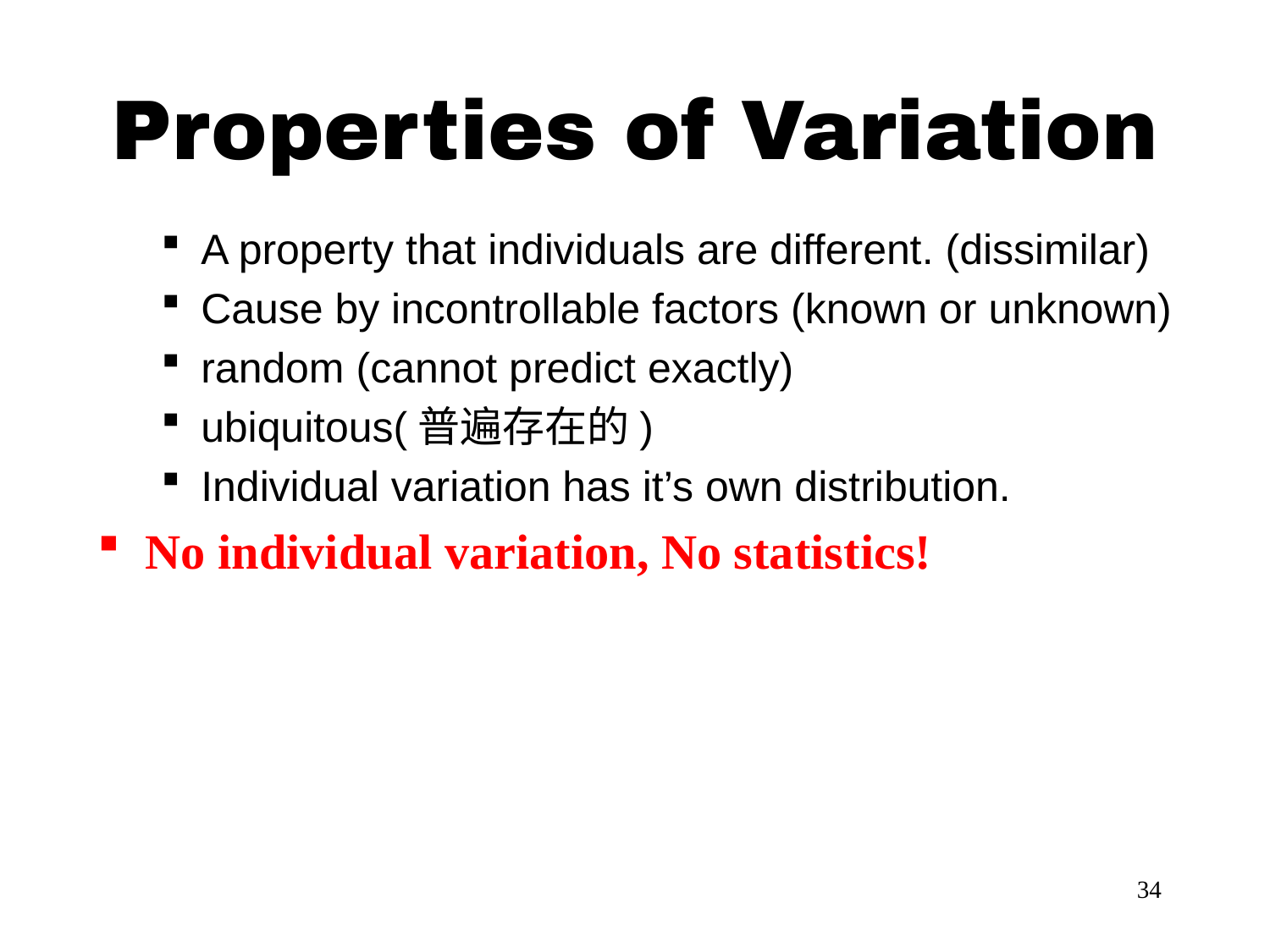

# Properties of Variation
A property that individuals are different. (dissimilar)
Cause by incontrollable factors (known or unknown)
random (cannot predict exactly)
ubiquitous(普遍存在的)
Individual variation has it’s own distribution.
No individual variation, No statistics!
34